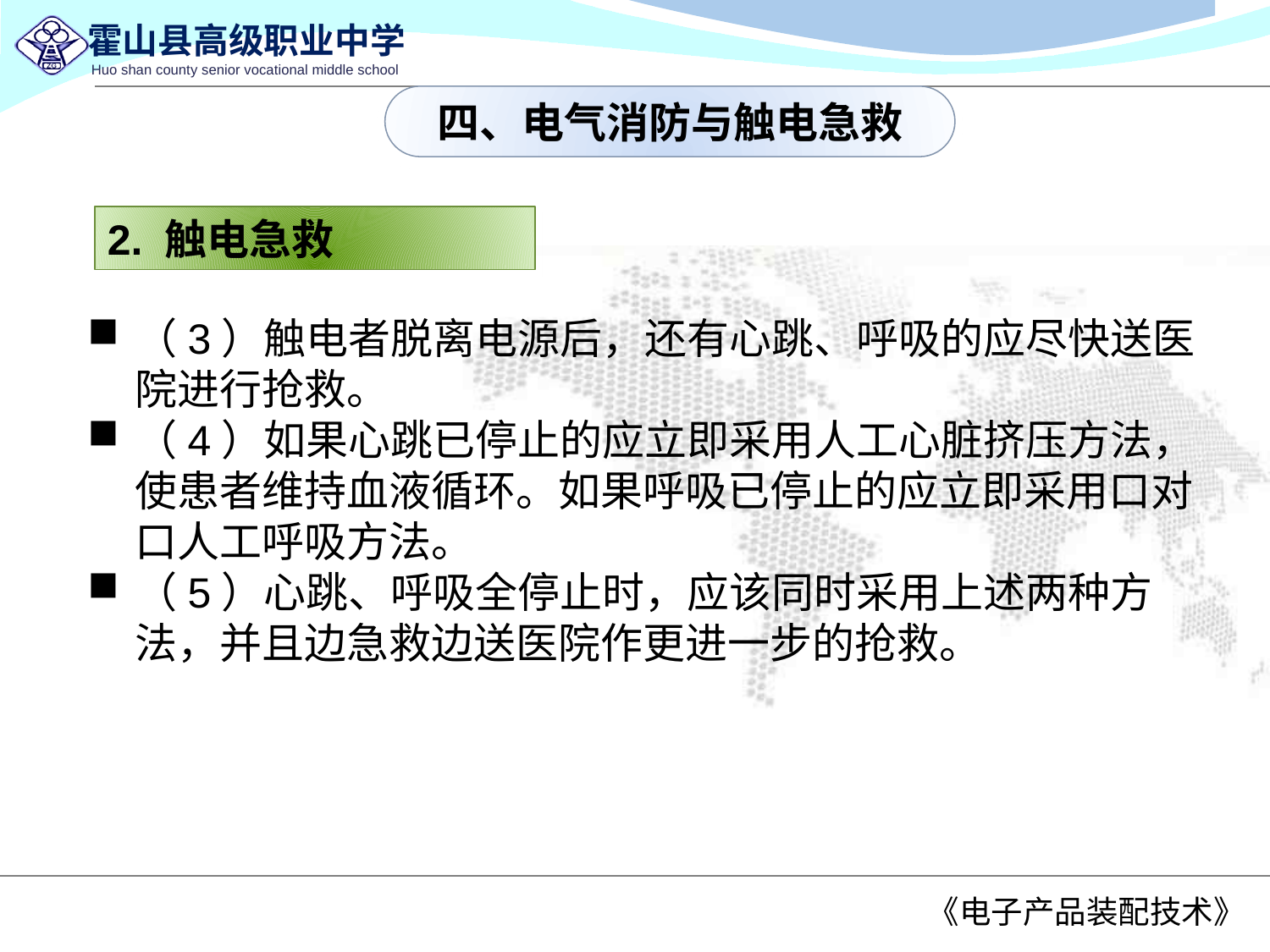

四、电气消防与触电急救
2. 触电急救
（3）触电者脱离电源后，还有心跳、呼吸的应尽快送医院进行抢救。
（4）如果心跳已停止的应立即采用人工心脏挤压方法，使患者维持血液循环。如果呼吸已停止的应立即采用口对口人工呼吸方法。
（5）心跳、呼吸全停止时，应该同时采用上述两种方法，并且边急救边送医院作更进一步的抢救。